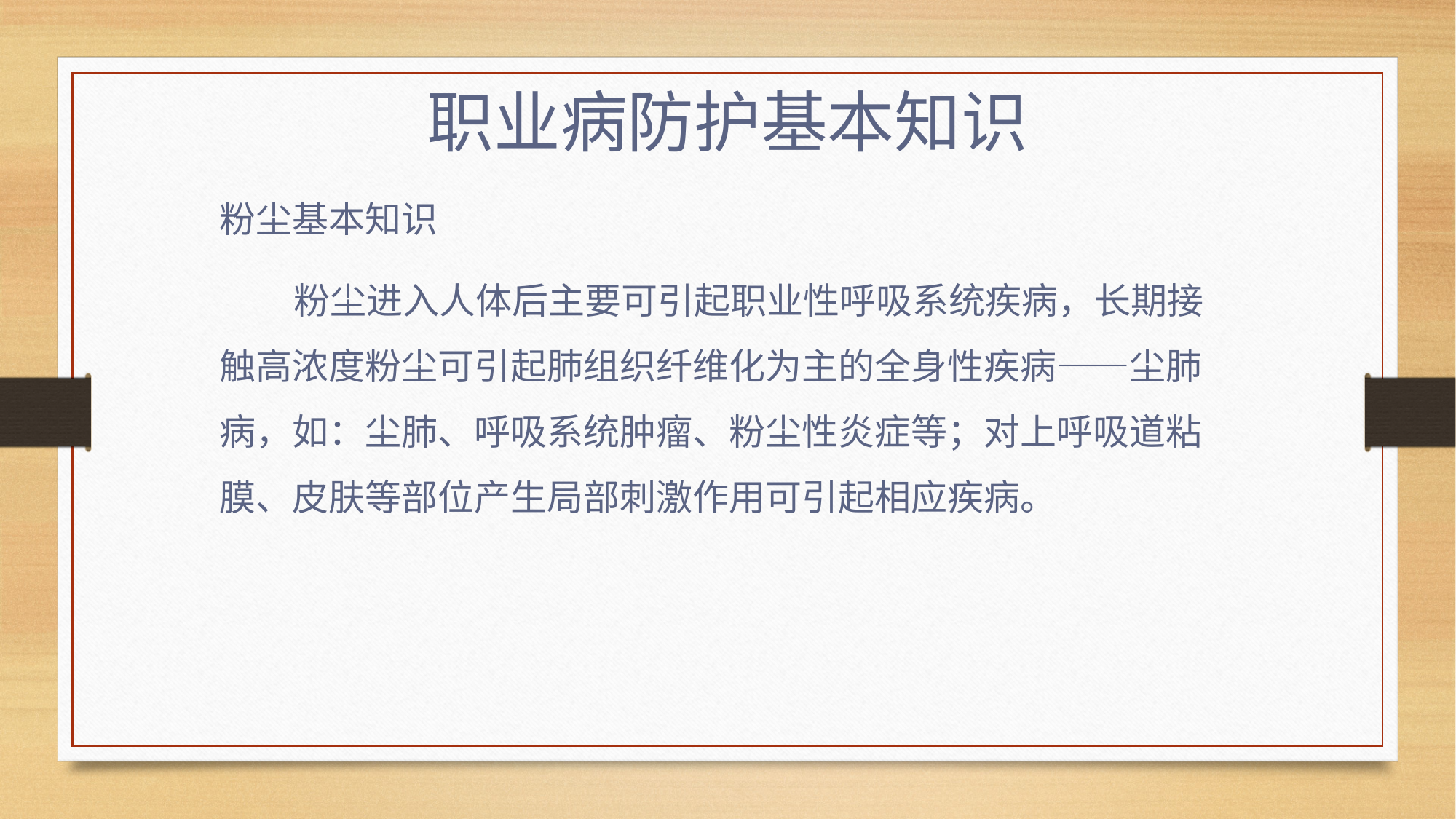

职业病防护基本知识
粉尘基本知识
        粉尘进入人体后主要可引起职业性呼吸系统疾病，长期接触高浓度粉尘可引起肺组织纤维化为主的全身性疾病——尘肺病，如：尘肺、呼吸系统肿瘤、粉尘性炎症等；对上呼吸道粘膜、皮肤等部位产生局部刺激作用可引起相应疾病。